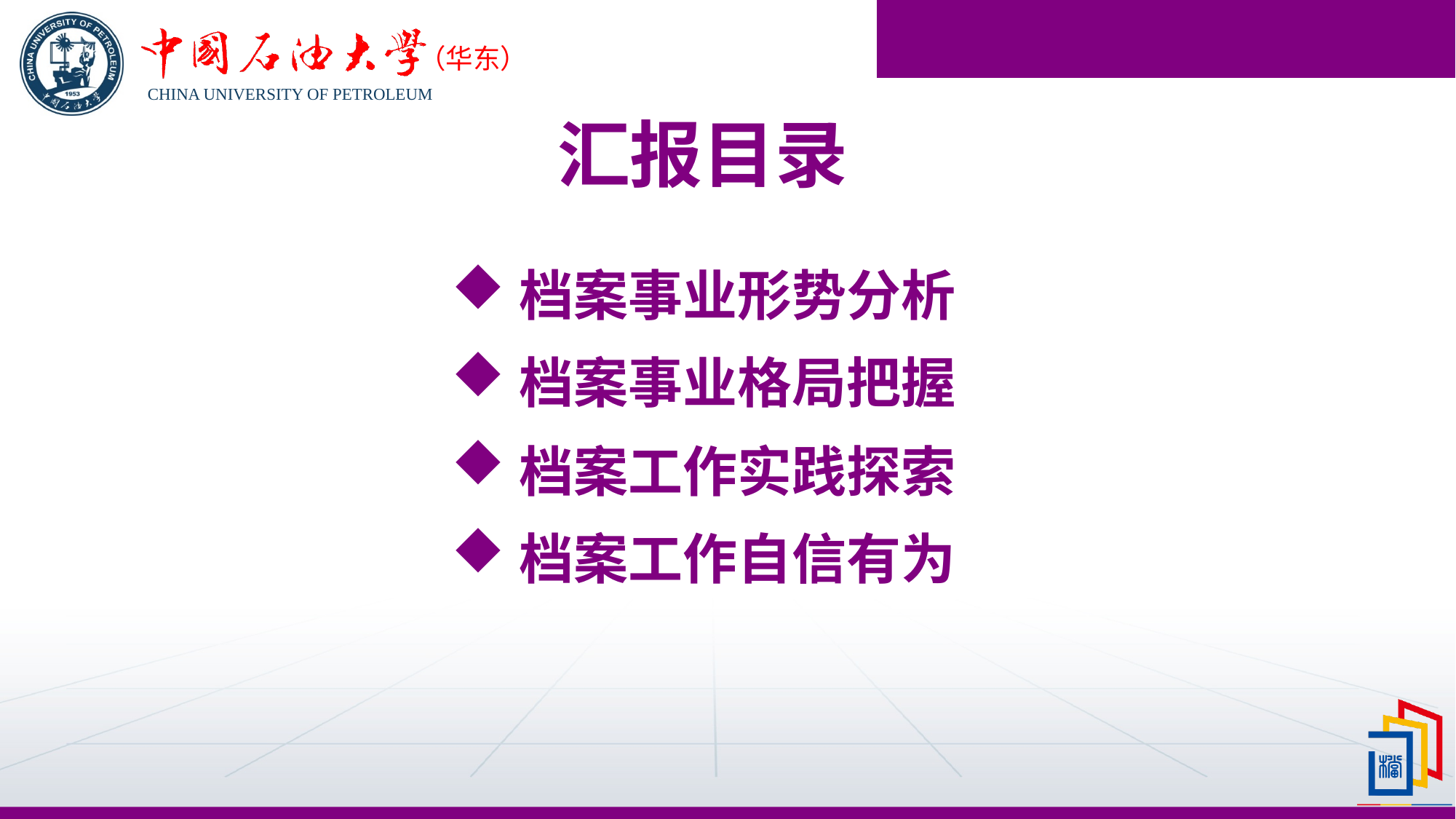

汇报目录
档案事业形势分析
档案事业格局把握
档案工作实践探索
档案工作自信有为